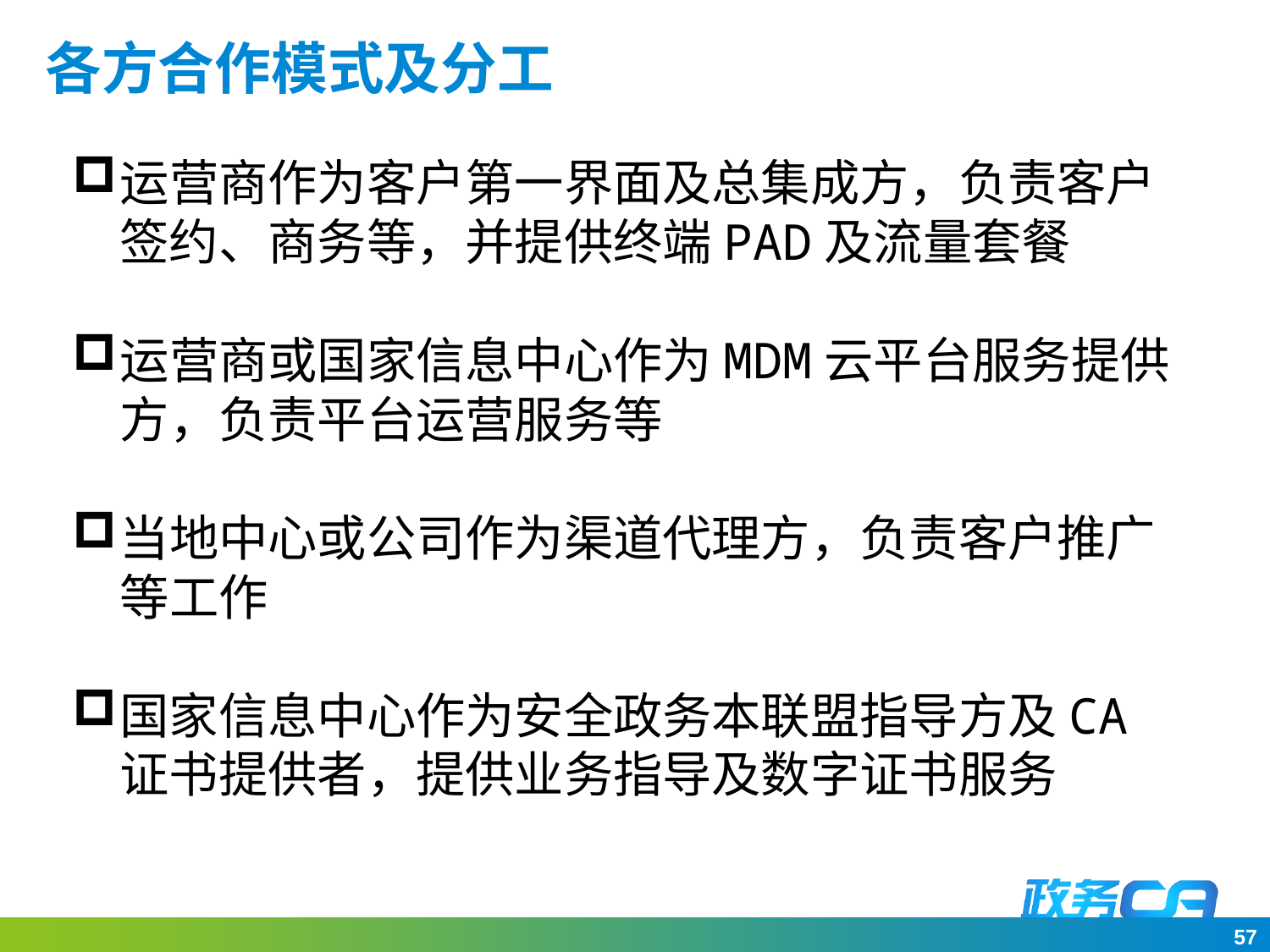

# 各方合作模式及分工
运营商作为客户第一界面及总集成方，负责客户签约、商务等，并提供终端PAD及流量套餐

运营商或国家信息中心作为MDM云平台服务提供方，负责平台运营服务等

当地中心或公司作为渠道代理方，负责客户推广等工作

国家信息中心作为安全政务本联盟指导方及CA证书提供者，提供业务指导及数字证书服务